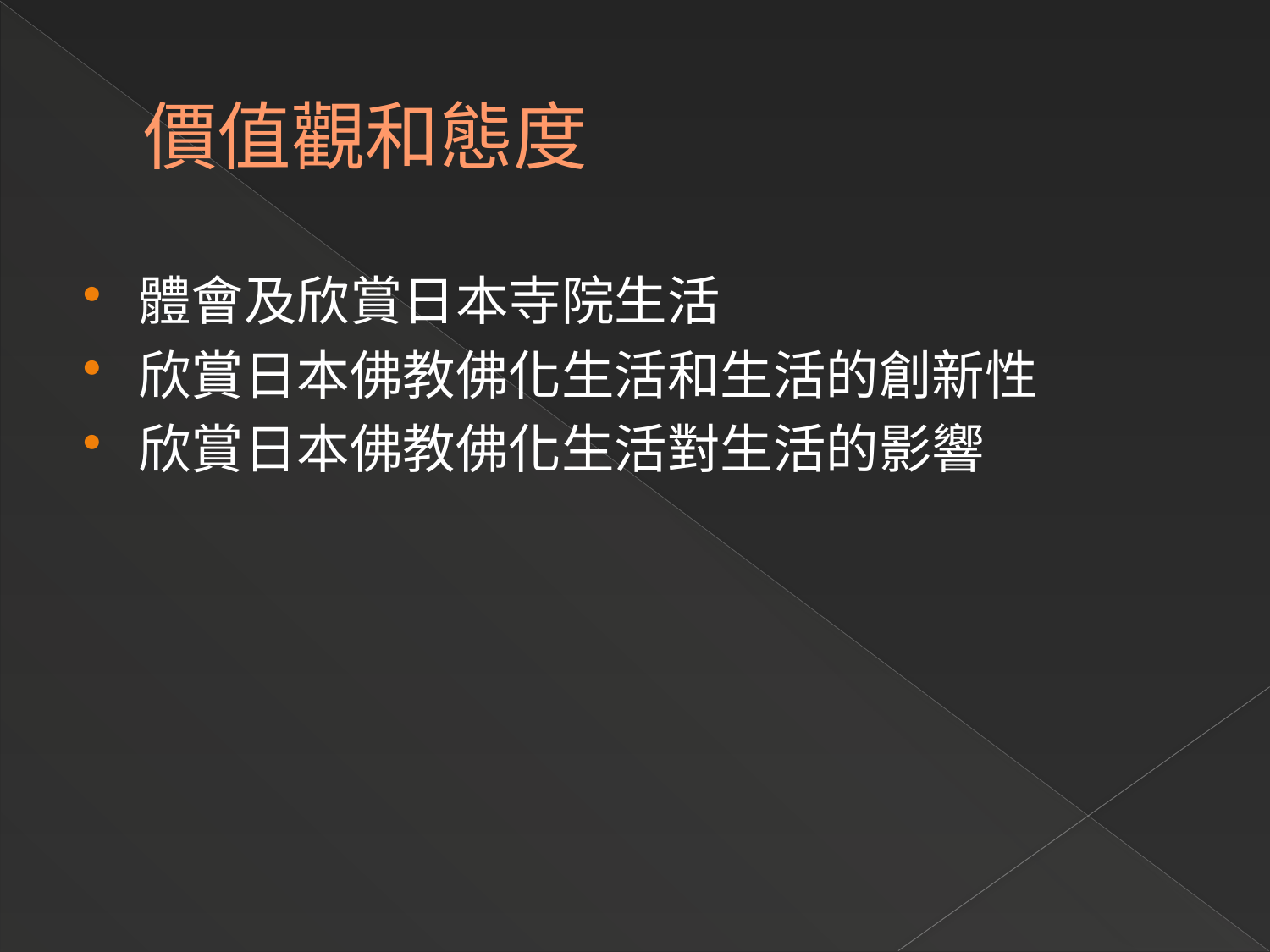

# 價值觀和態度
體會及欣賞日本寺院生活
欣賞日本佛教佛化生活和生活的創新性
欣賞日本佛教佛化生活對生活的影響